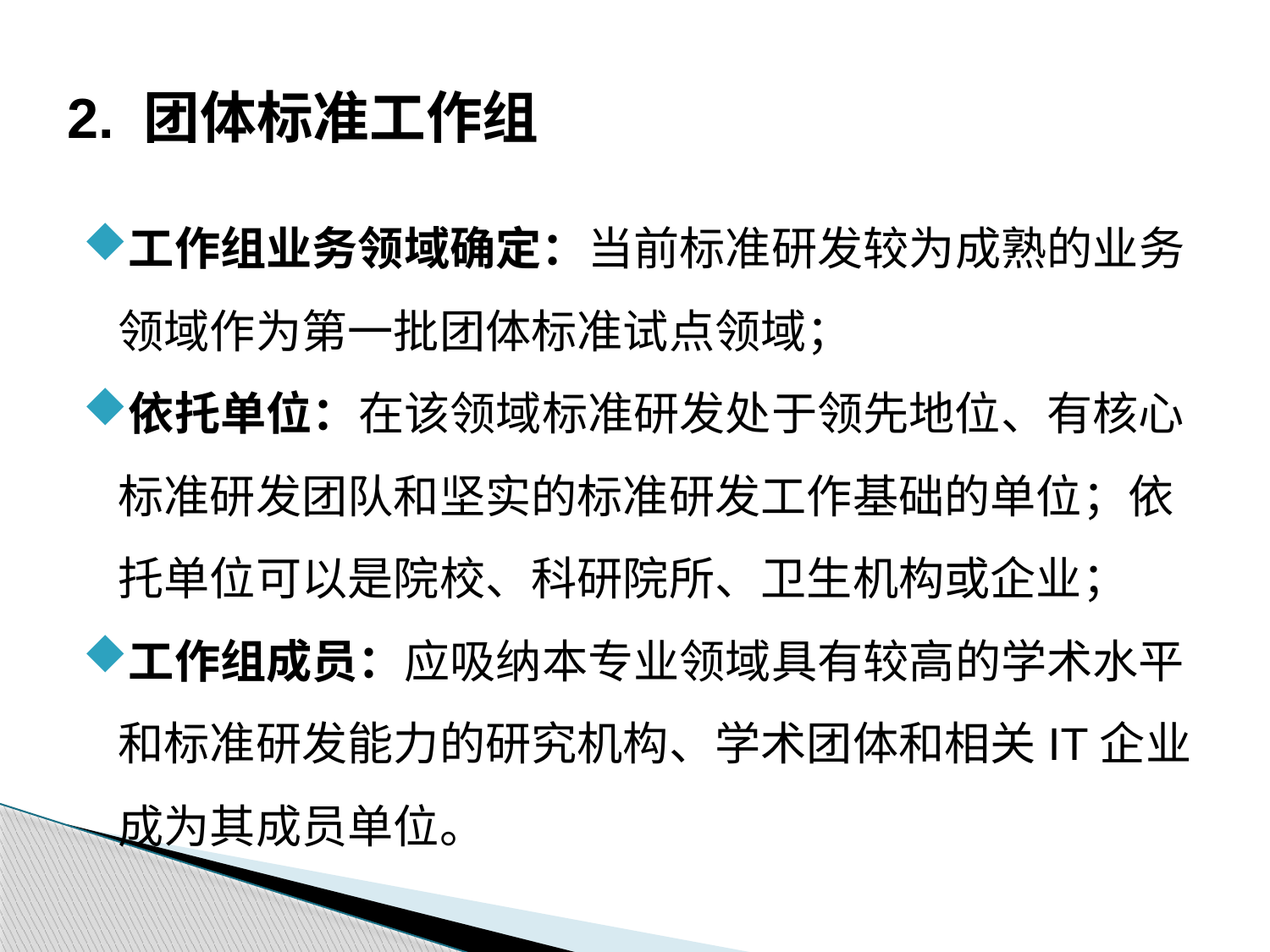

# 2. 团体标准工作组
工作组业务领域确定：当前标准研发较为成熟的业务领域作为第一批团体标准试点领域；
依托单位：在该领域标准研发处于领先地位、有核心标准研发团队和坚实的标准研发工作基础的单位；依托单位可以是院校、科研院所、卫生机构或企业；
工作组成员：应吸纳本专业领域具有较高的学术水平和标准研发能力的研究机构、学术团体和相关IT企业成为其成员单位。